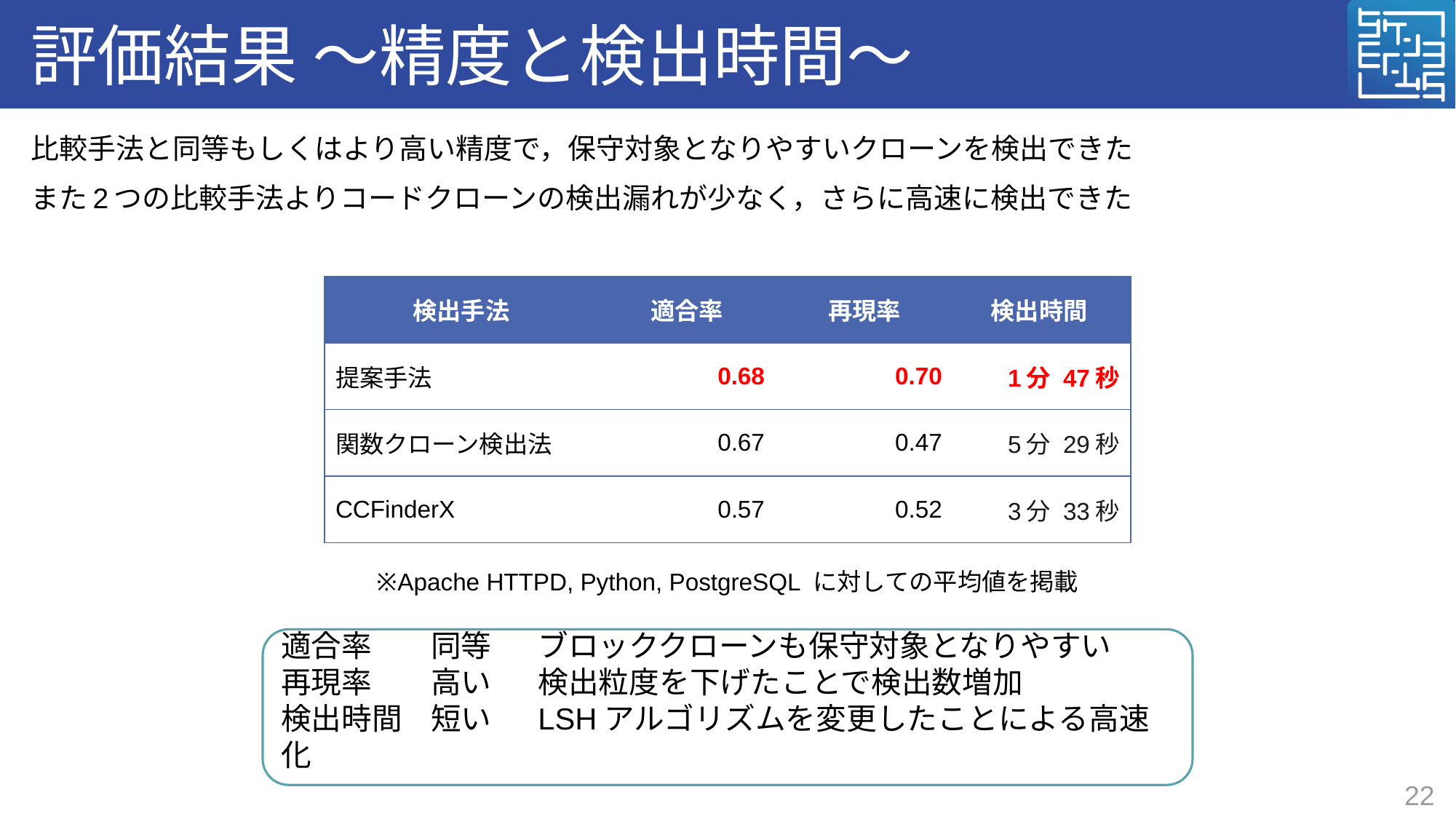

# 評価結果 ～精度と検出時間～
比較手法と同等もしくはより高い精度で，保守対象となりやすいクローンを検出できた
また2つの比較手法よりコードクローンの検出漏れが少なく，さらに高速に検出できた
| 検出手法 | 適合率 | 再現率 | 検出時間 |
| --- | --- | --- | --- |
| 提案手法 | 0.68 | 0.70 | 1分 47秒 |
| 関数クローン検出法 | 0.67 | 0.47 | 5分 29秒 |
| CCFinderX | 0.57 | 0.52 | 3分 33秒 |
※ Apache HTTPD, Python, PostgreSQL に対しての平均値を掲載
適合率	同等	ブロッククローンも保守対象となりやすい
再現率	高い	検出粒度を下げたことで検出数増加
検出時間	短い	LSHアルゴリズムを変更したことによる高速化
22